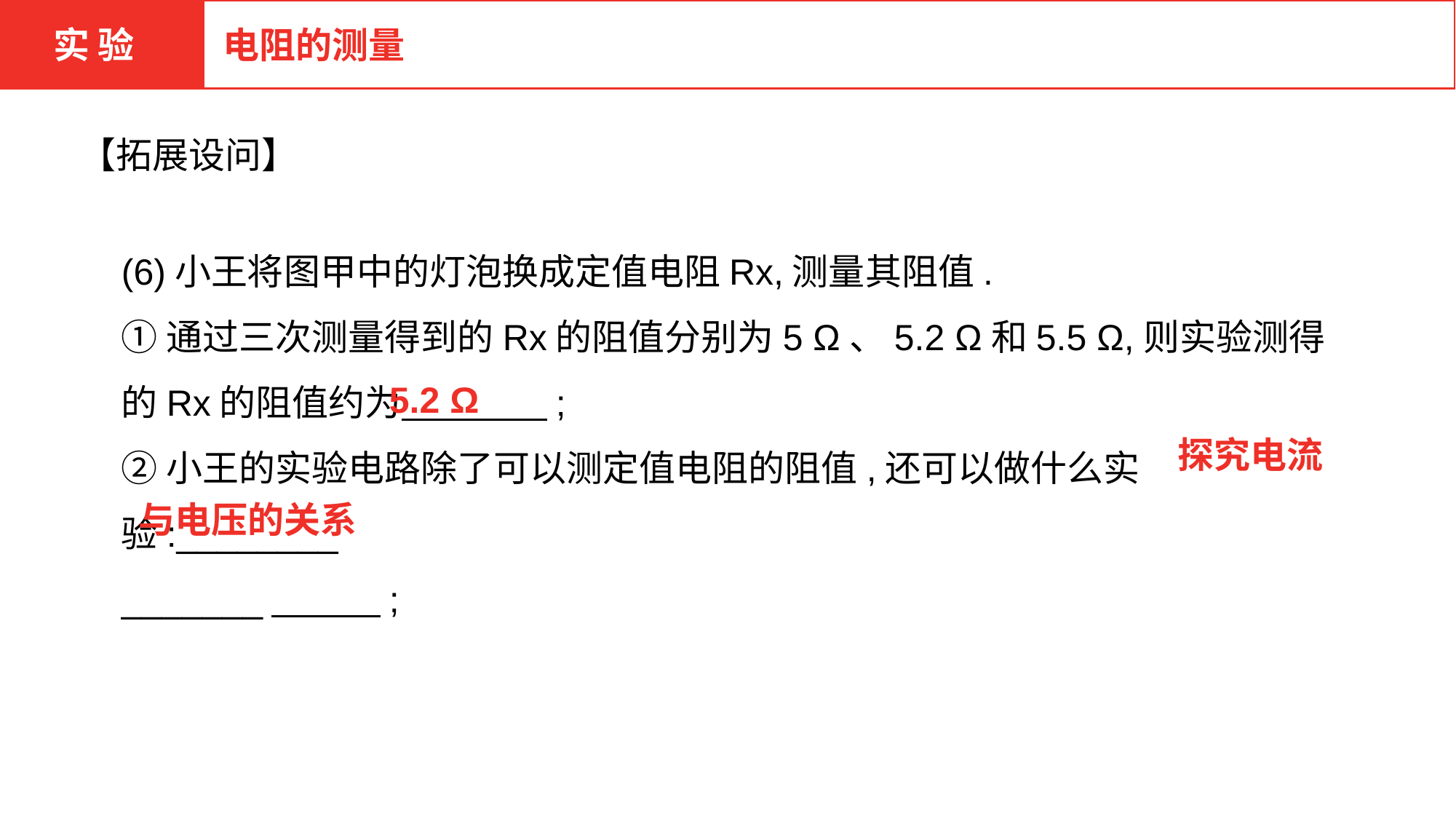

实 验
电阻的测量
【拓展设问】
(6)小王将图甲中的灯泡换成定值电阻Rx,测量其阻值.
①通过三次测量得到的Rx的阻值分别为5 Ω、5.2 Ω和5.5 Ω,则实验测得的Rx的阻值约为　　　　;
②小王的实验电路除了可以测定值电阻的阻值,还可以做什么实验:________
_______　　　;

5.2 Ω
探究电流
与电压的关系